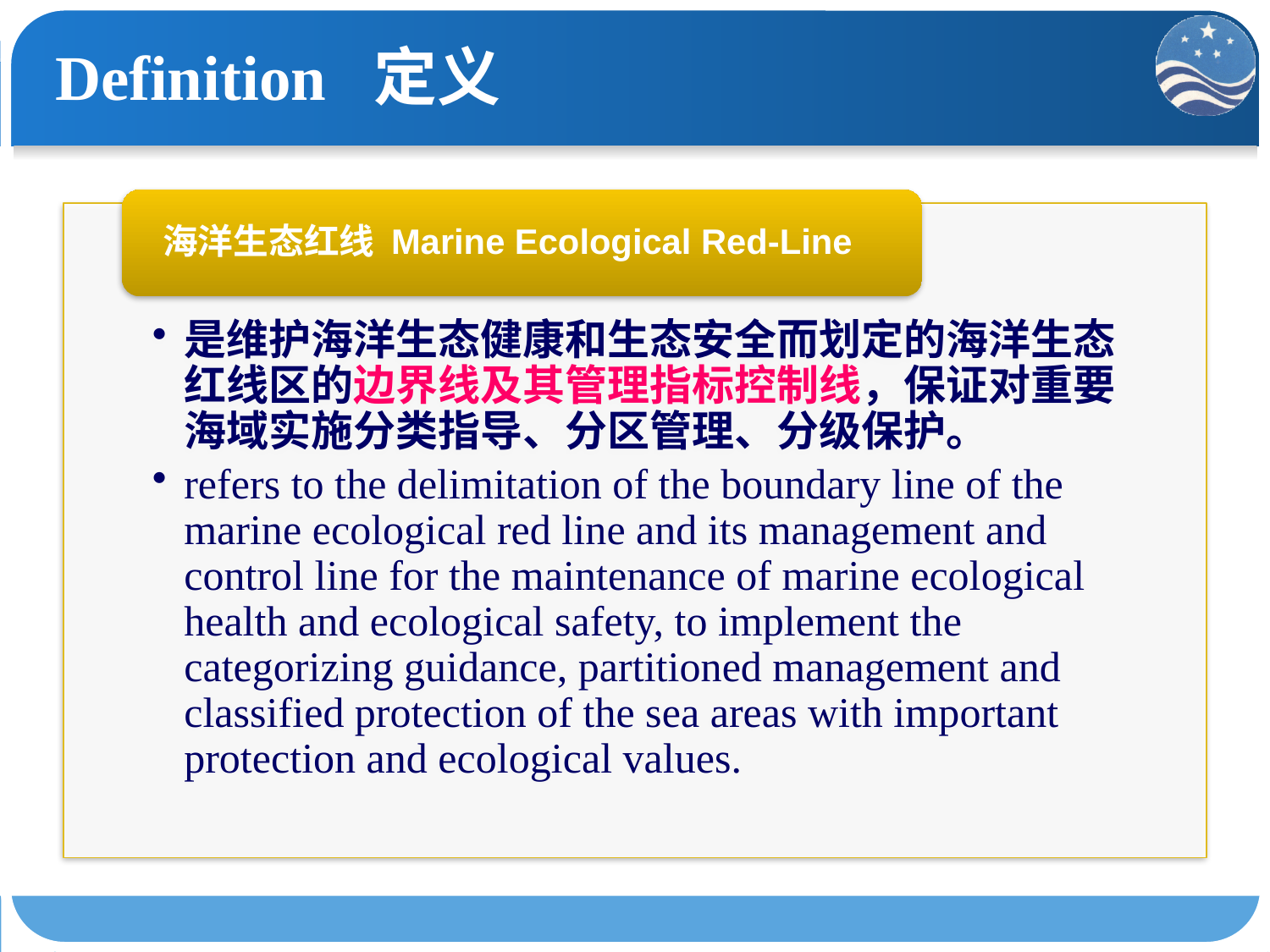

# Definition  定义
是维护海洋生态健康和生态安全而划定的海洋生态红线区的边界线及其管理指标控制线，保证对重要海域实施分类指导、分区管理、分级保护。
refers to the delimitation of the boundary line of the marine ecological red line and its management and control line for the maintenance of marine ecological health and ecological safety, to implement the categorizing guidance, partitioned management and classified protection of the sea areas with important protection and ecological values.
海洋生态红线 Marine Ecological Red-Line